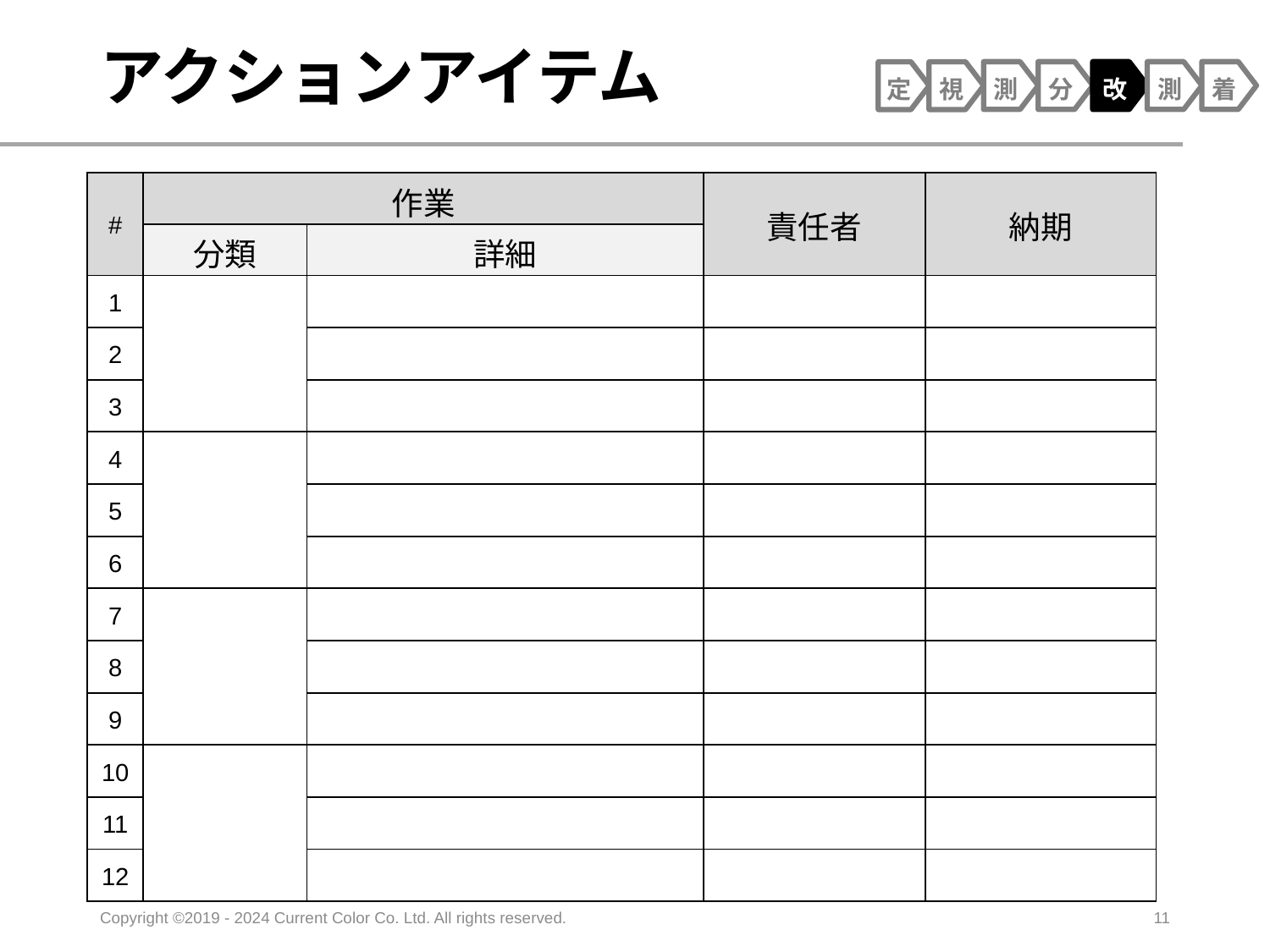

# アクションアイテム
測
分
改
測
着
定
視
| # | 作業 |  | 責任者 | 納期 |
| --- | --- | --- | --- | --- |
|  | 分類 | 詳細 |  |  |
| 1 |  |  |  |  |
| 2 |  |  |  |  |
| 3 |  |  |  |  |
| 4 |  |  |  |  |
| 5 |  |  |  |  |
| 6 |  |  |  |  |
| 7 |  |  |  |  |
| 8 |  |  |  |  |
| 9 |  |  |  |  |
| 10 |  |  |  |  |
| 11 |  |  |  |  |
| 12 |  |  |  |  |
Copyright ©2019 - 2024 Current Color Co. Ltd. All rights reserved.
11